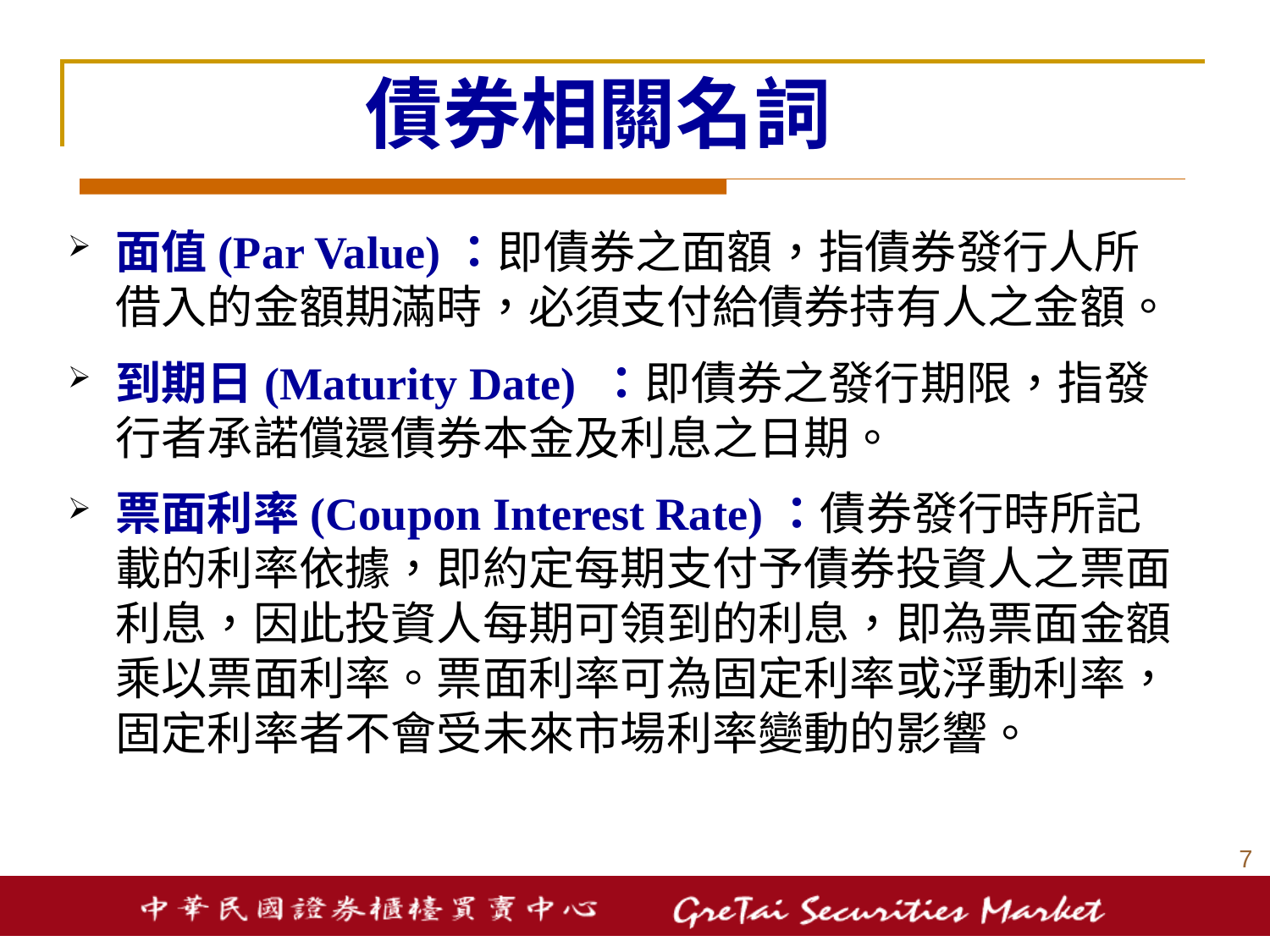

# 債券相關名詞

面值(Par Value)：即債券之面額，指債券發行人所借入的金額期滿時，必須支付給債券持有人之金額。
到期日(Maturity Date) ：即債券之發行期限，指發行者承諾償還債券本金及利息之日期。
票面利率(Coupon Interest Rate)：債券發行時所記載的利率依據，即約定每期支付予債券投資人之票面利息，因此投資人每期可領到的利息，即為票面金額乘以票面利率。票面利率可為固定利率或浮動利率，固定利率者不會受未來市場利率變動的影響。

7